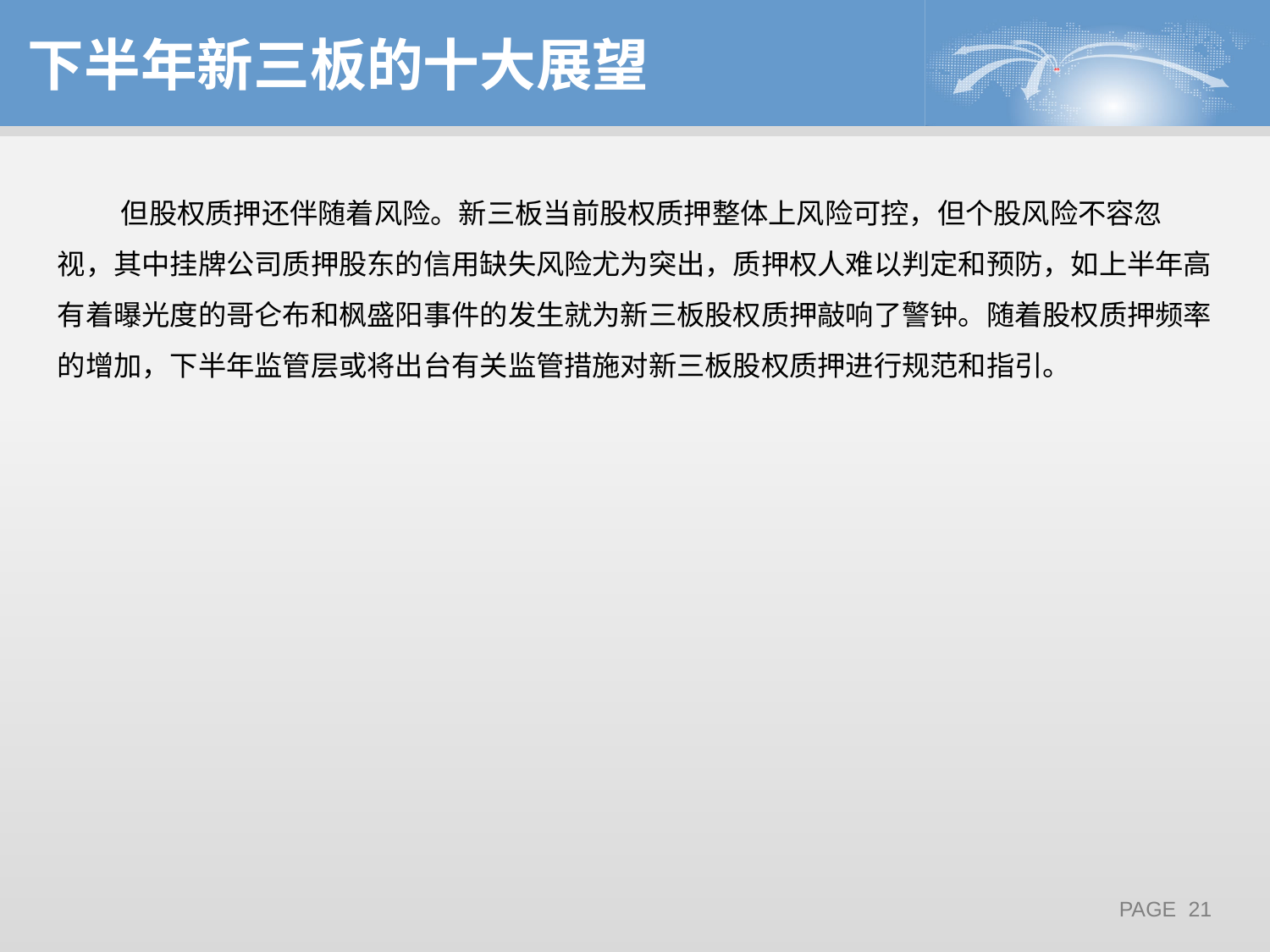

下半年新三板的十大展望
但股权质押还伴随着风险。新三板当前股权质押整体上风险可控，但个股风险不容忽视，其中挂牌公司质押股东的信用缺失风险尤为突出，质押权人难以判定和预防，如上半年高有着曝光度的哥仑布和枫盛阳事件的发生就为新三板股权质押敲响了警钟。随着股权质押频率的增加，下半年监管层或将出台有关监管措施对新三板股权质押进行规范和指引。